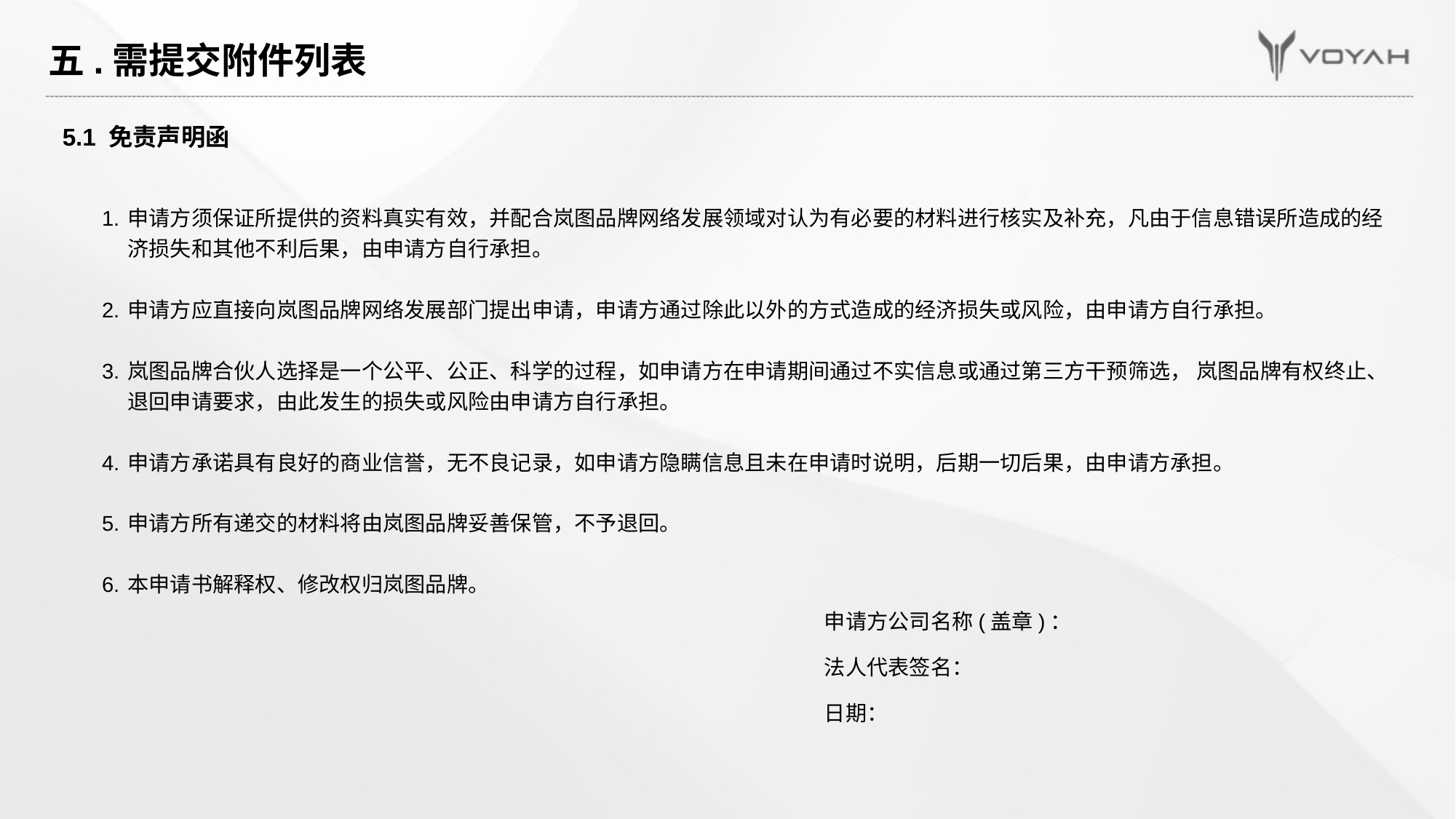

五.需提交附件列表
# 5.1 免责声明函
申请方须保证所提供的资料真实有效，并配合岚图品牌网络发展领域对认为有必要的材料进行核实及补充，凡由于信息错误所造成的经济损失和其他不利后果，由申请方自行承担。

申请方应直接向岚图品牌网络发展部门提出申请，申请方通过除此以外的方式造成的经济损失或风险，由申请方自行承担。

岚图品牌合伙人选择是一个公平、公正、科学的过程，如申请方在申请期间通过不实信息或通过第三方干预筛选， 岚图品牌有权终止、退回申请要求，由此发生的损失或风险由申请方自行承担。

申请方承诺具有良好的商业信誉，无不良记录，如申请方隐瞒信息且未在申请时说明，后期一切后果，由申请方承担。

申请方所有递交的材料将由岚图品牌妥善保管，不予退回。

本申请书解释权、修改权归岚图品牌。
申请方公司名称(盖章)：
法人代表签名：
日期：